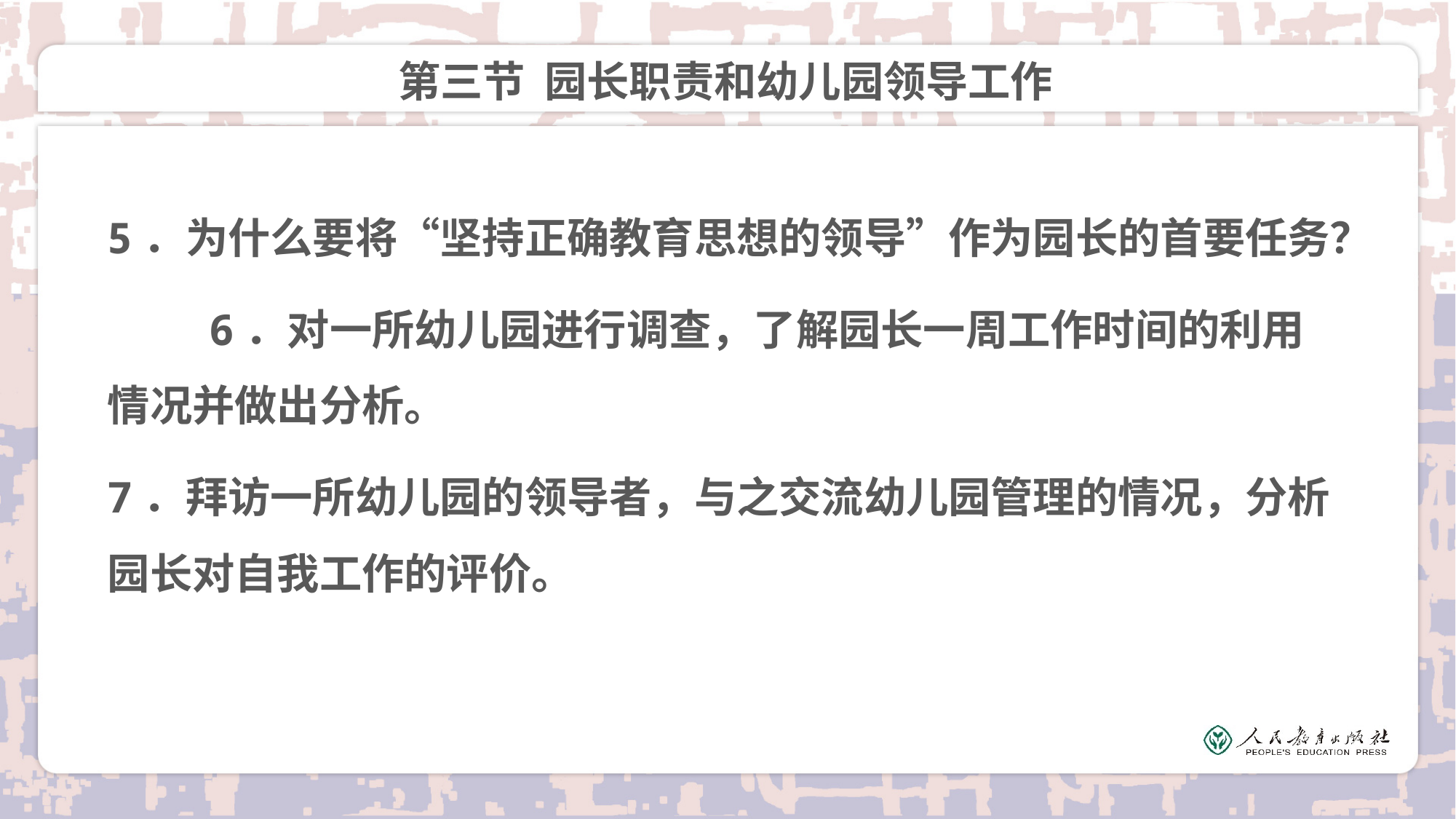

# 第三节  园长职责和幼儿园领导工作
5．为什么要将“坚持正确教育思想的领导”作为园长的首要任务？
    6．对一所幼儿园进行调查，了解园长一周工作时间的利用情况并做出分析。
7．拜访一所幼儿园的领导者，与之交流幼儿园管理的情况，分析园长对自我工作的评价。